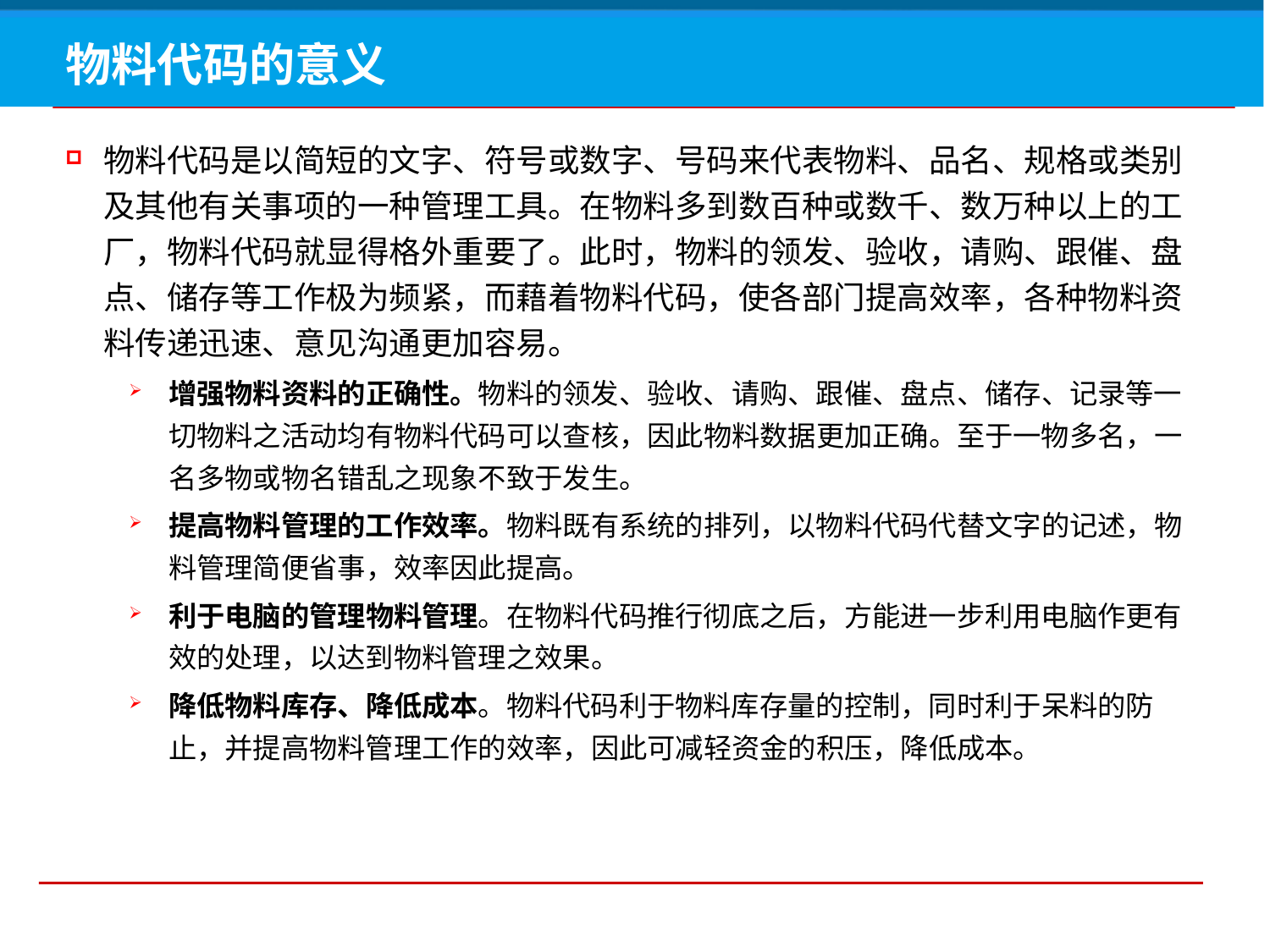

# 物料代码的意义
物料代码是以简短的文字、符号或数字、号码来代表物料、品名、规格或类别及其他有关事项的一种管理工具。在物料多到数百种或数千、数万种以上的工厂，物料代码就显得格外重要了。此时，物料的领发、验收，请购、跟催、盘点、储存等工作极为频紧，而藉着物料代码，使各部门提高效率，各种物料资料传递迅速、意见沟通更加容易。
增强物料资料的正确性。物料的领发、验收、请购、跟催、盘点、储存、记录等一切物料之活动均有物料代码可以查核，因此物料数据更加正确。至于一物多名，一名多物或物名错乱之现象不致于发生。
提高物料管理的工作效率。物料既有系统的排列，以物料代码代替文字的记述，物料管理简便省事，效率因此提高。
利于电脑的管理物料管理。在物料代码推行彻底之后，方能进一步利用电脑作更有效的处理，以达到物料管理之效果。
降低物料库存、降低成本。物料代码利于物料库存量的控制，同时利于呆料的防止，并提高物料管理工作的效率，因此可减轻资金的积压，降低成本。